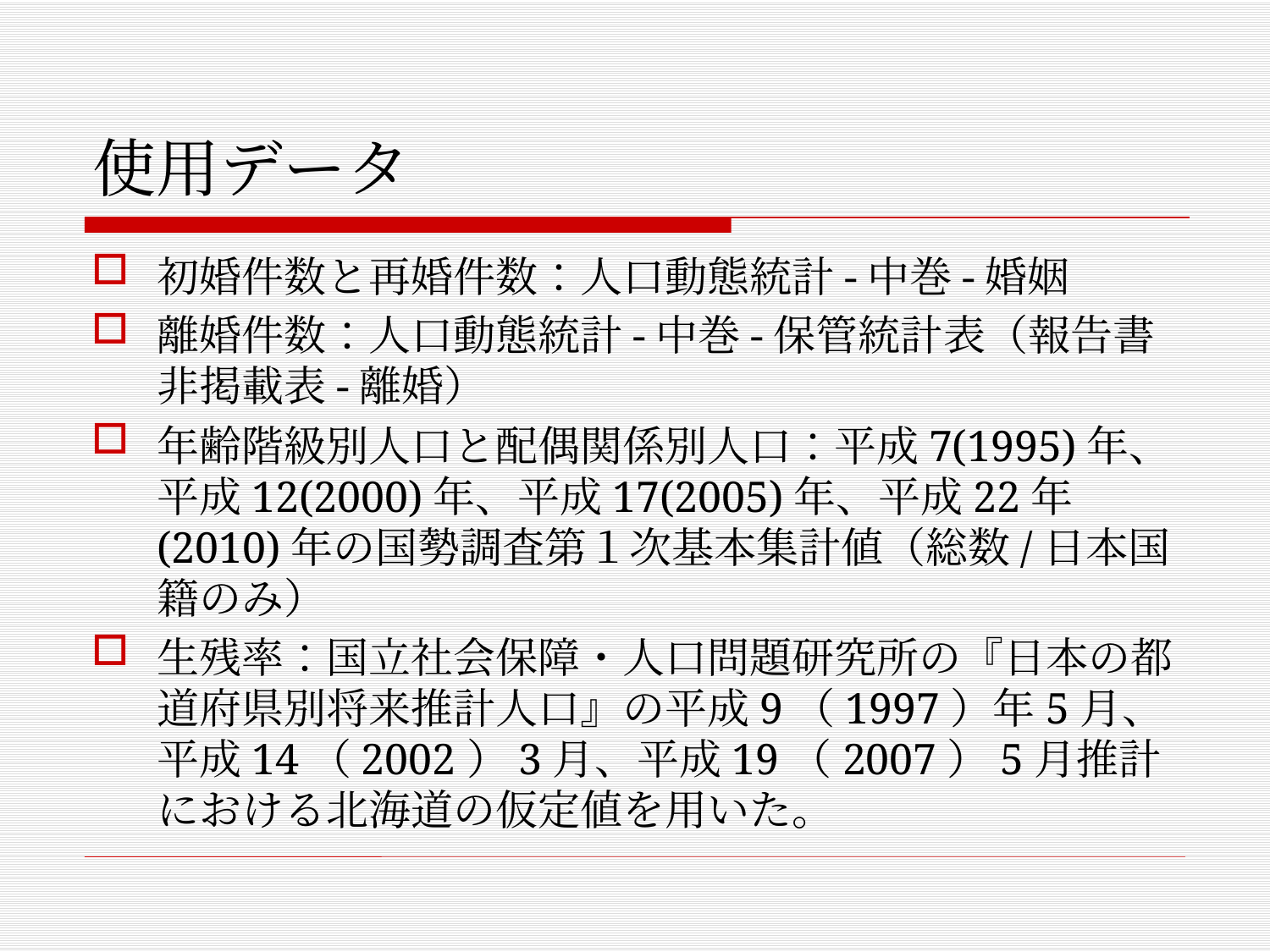

# 使用データ
初婚件数と再婚件数：人口動態統計-中巻-婚姻
離婚件数：人口動態統計-中巻-保管統計表（報告書非掲載表-離婚）
年齢階級別人口と配偶関係別人口：平成7(1995)年、平成12(2000)年、平成17(2005)年、平成22年(2010)年の国勢調査第１次基本集計値（総数/日本国籍のみ）
生残率：国立社会保障・人口問題研究所の『日本の都道府県別将来推計人口』の平成9（1997）年5月、平成14（2002）3月、平成19（2007）5月推計における北海道の仮定値を用いた。